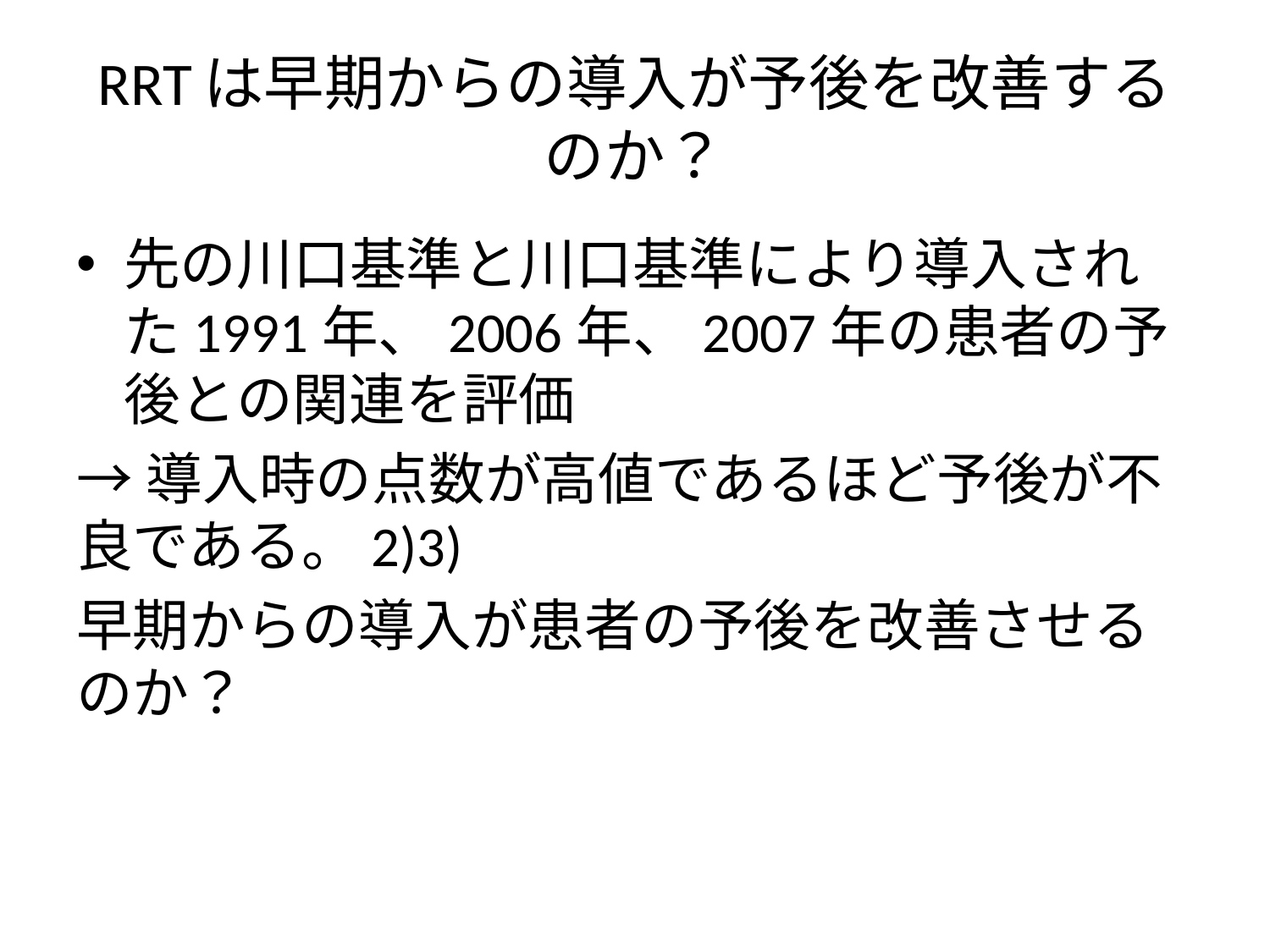

# RRTは早期からの導入が予後を改善するのか？
先の川口基準と川口基準により導入された1991年、2006年、2007年の患者の予後との関連を評価
→導入時の点数が高値であるほど予後が不良である。2)3)
早期からの導入が患者の予後を改善させるのか？